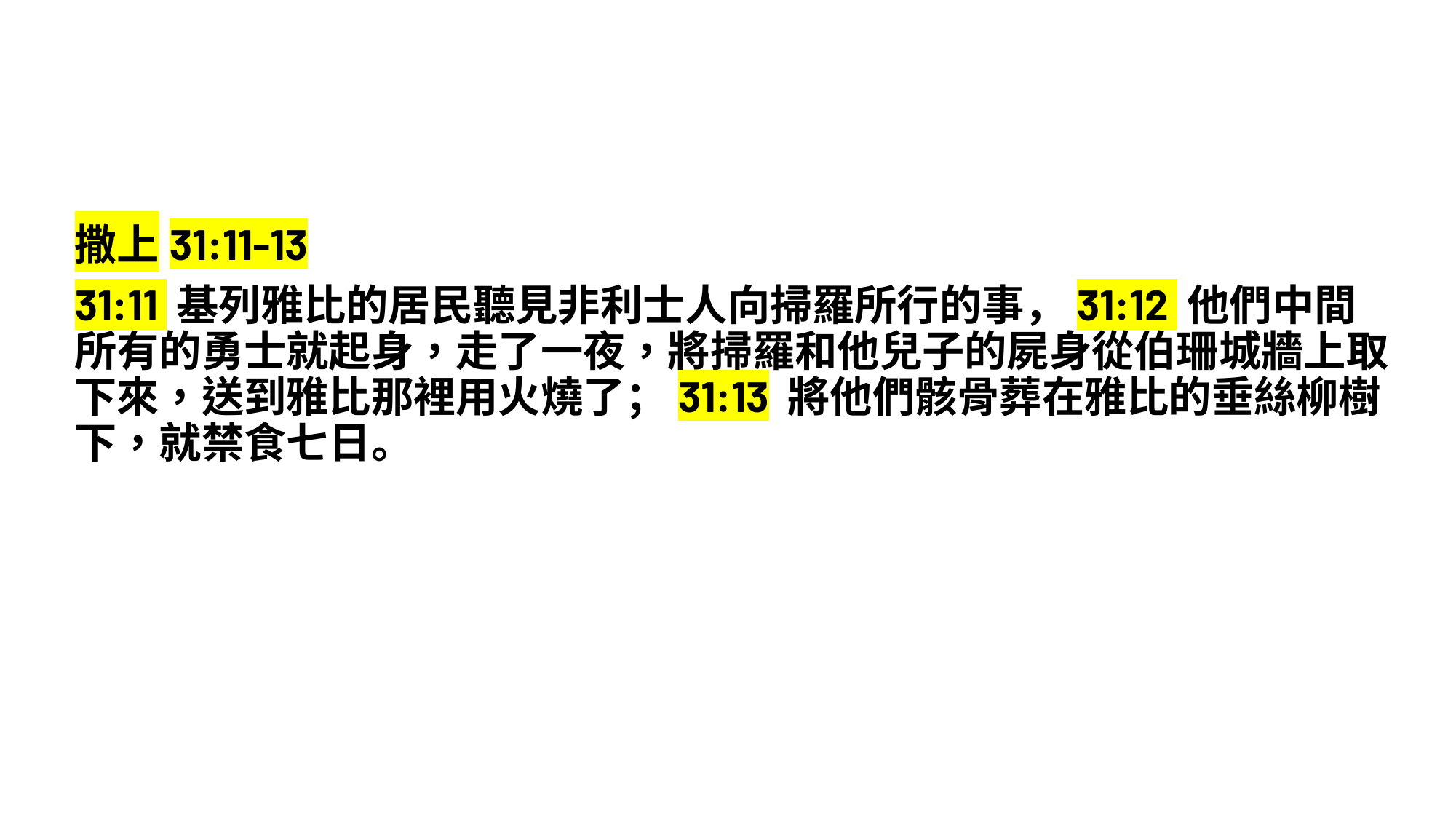

撒上31:11-13
31:11 基列雅比的居民聽見非利士人向掃羅所行的事，31:12 他們中間所有的勇士就起身，走了一夜，將掃羅和他兒子的屍身從伯珊城牆上取下來，送到雅比那裡用火燒了；31:13 將他們骸骨葬在雅比的垂絲柳樹下，就禁食七日。